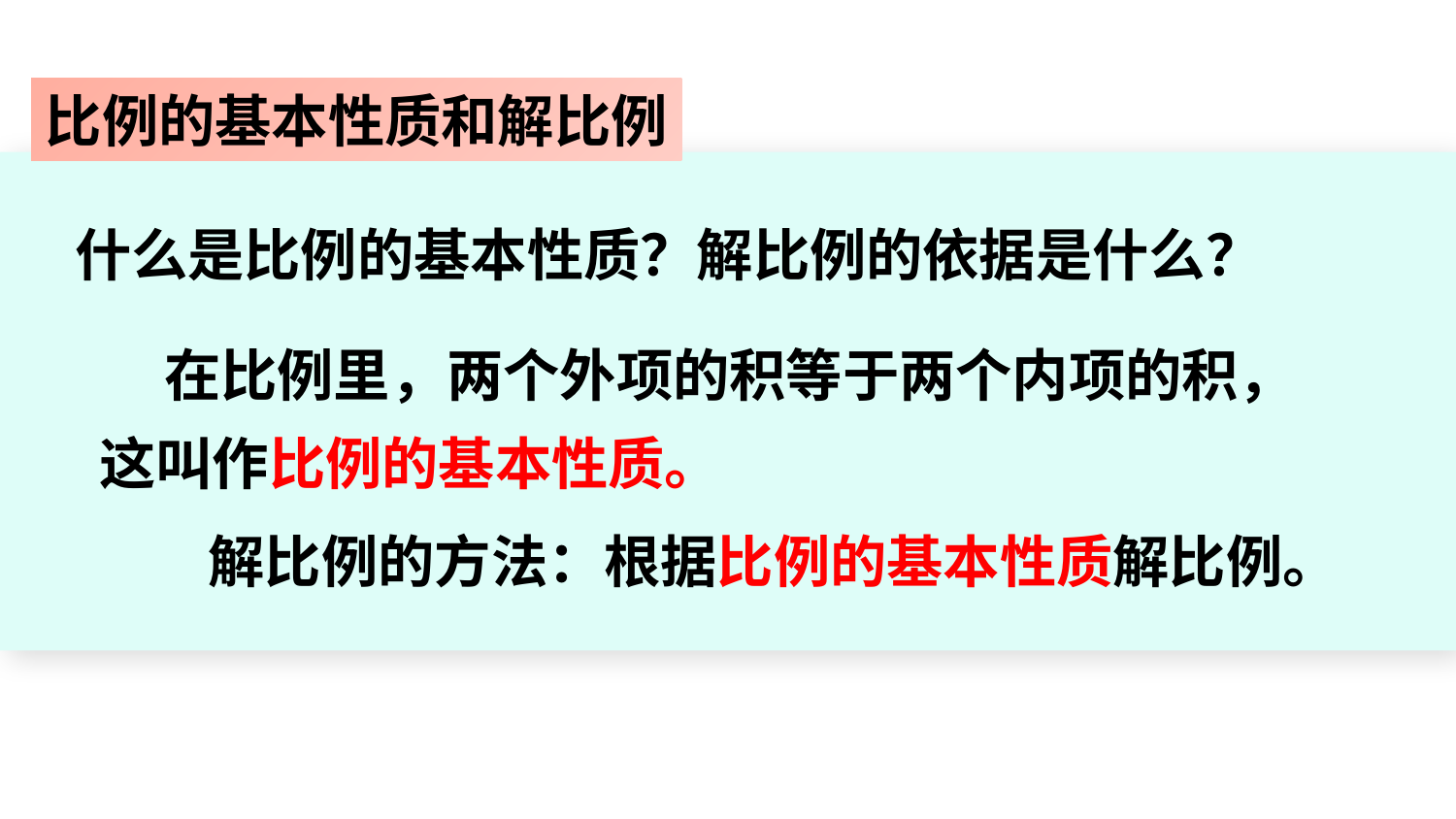

比例的基本性质和解比例
什么是比例的基本性质？解比例的依据是什么？
    在比例里，两个外项的积等于两个内项的积，这叫作比例的基本性质。
解比例的方法：根据比例的基本性质解比例。